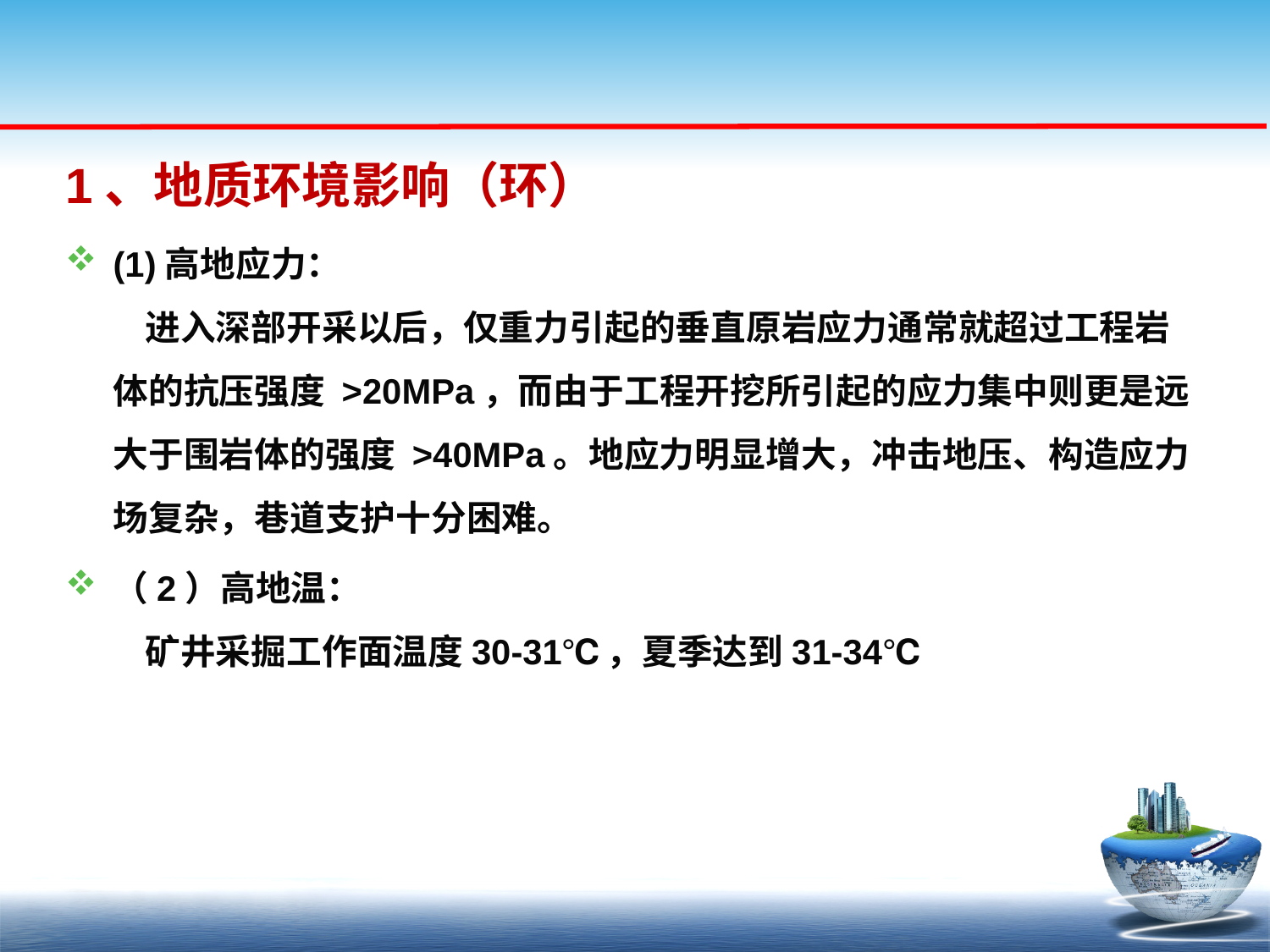

1、地质环境影响（环）
(1)高地应力：
    进入深部开采以后，仅重力引起的垂直原岩应力通常就超过工程岩体的抗压强度 >20MPa，而由于工程开挖所引起的应力集中则更是远大于围岩体的强度 >40MPa。地应力明显增大，冲击地压、构造应力场复杂，巷道支护十分困难。
（2）高地温：
    矿井采掘工作面温度30-31℃，夏季达到31-34℃